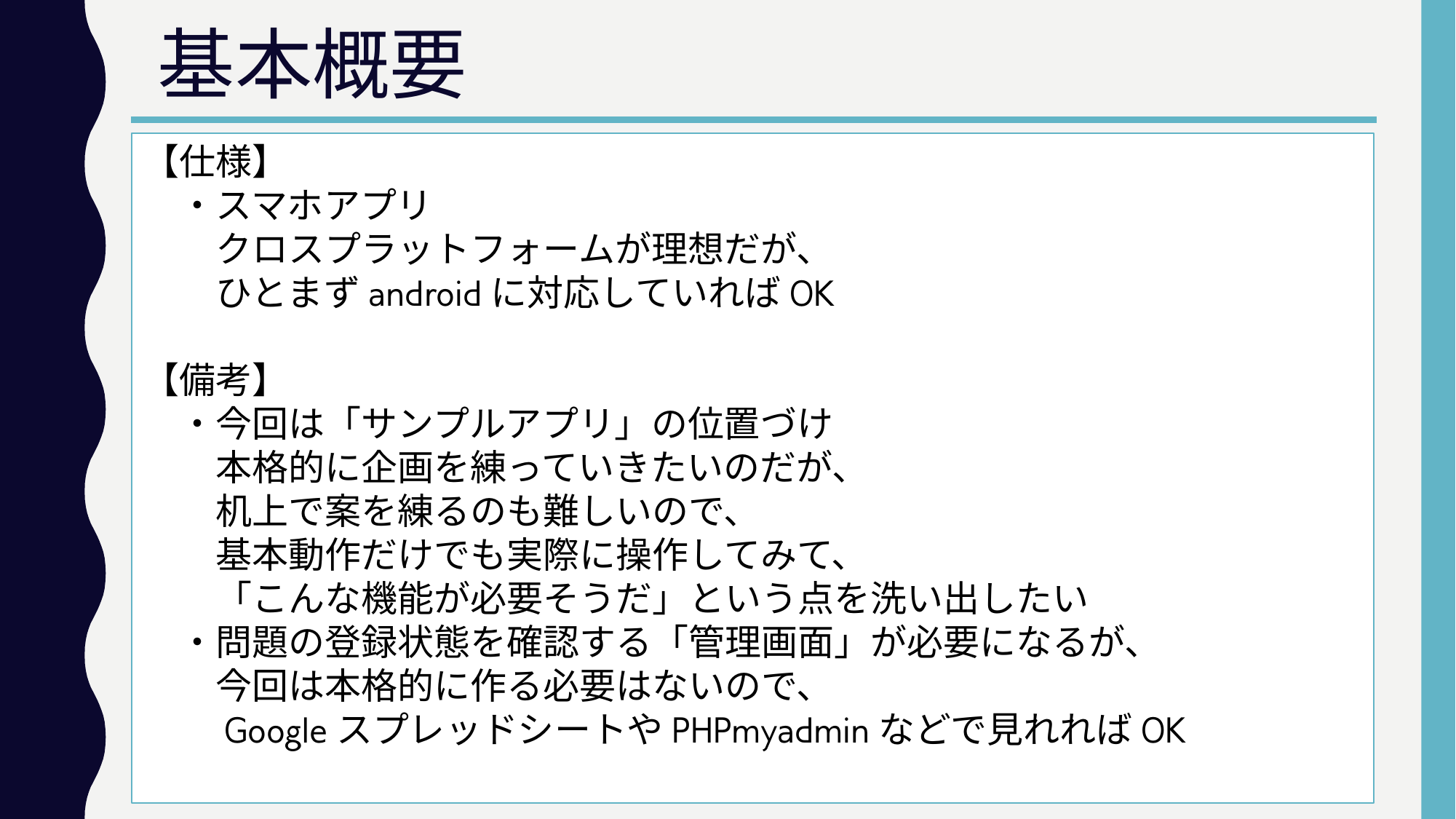

# 基本概要
【仕様】
　・スマホアプリ
　　クロスプラットフォームが理想だが、
　　ひとまずandroidに対応していればOK
【備考】
　・今回は「サンプルアプリ」の位置づけ
　　本格的に企画を練っていきたいのだが、
　　机上で案を練るのも難しいので、
　　基本動作だけでも実際に操作してみて、
　　「こんな機能が必要そうだ」という点を洗い出したい
　・問題の登録状態を確認する「管理画面」が必要になるが、
　　今回は本格的に作る必要はないので、
　　GoogleスプレッドシートやPHPmyadminなどで見れればOK